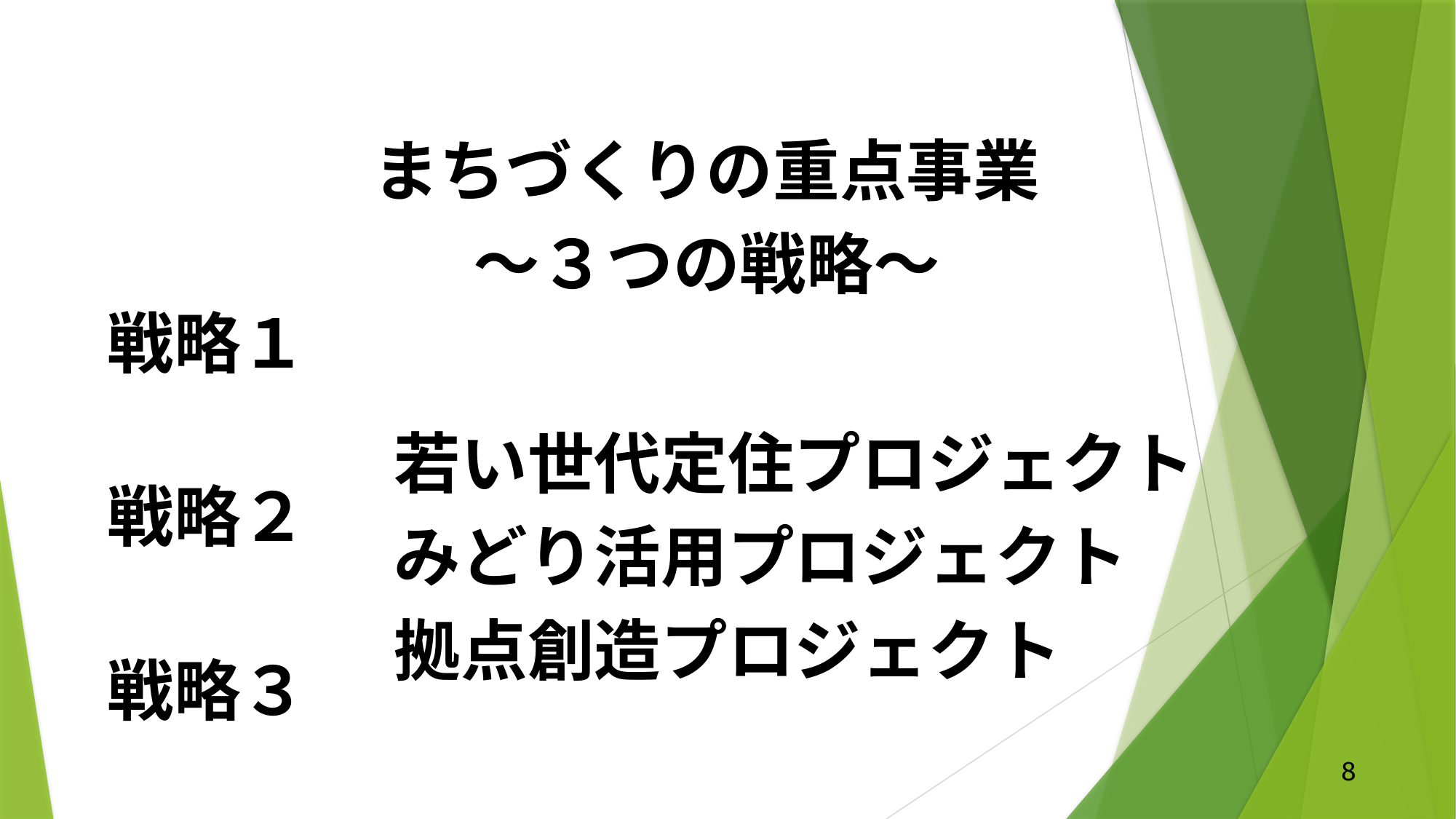

まちづくりの重点事業
～３つの戦略～
戦略１
戦略２
戦略３
若い世代定住プロジェクト
みどり活用プロジェクト
拠点創造プロジェクト